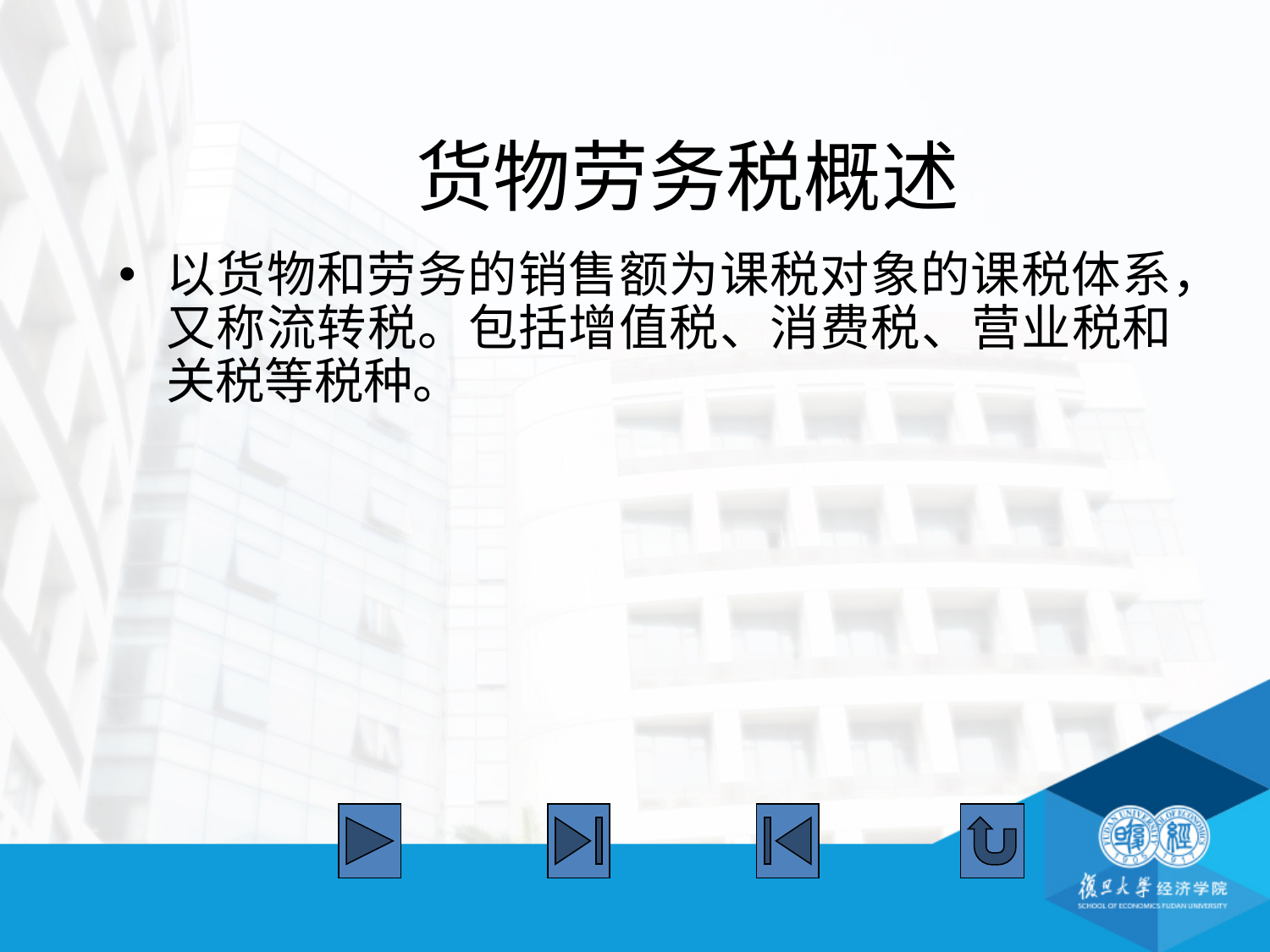

# 货物劳务税概述
以货物和劳务的销售额为课税对象的课税体系，又称流转税。包括增值税、消费税、营业税和关税等税种。